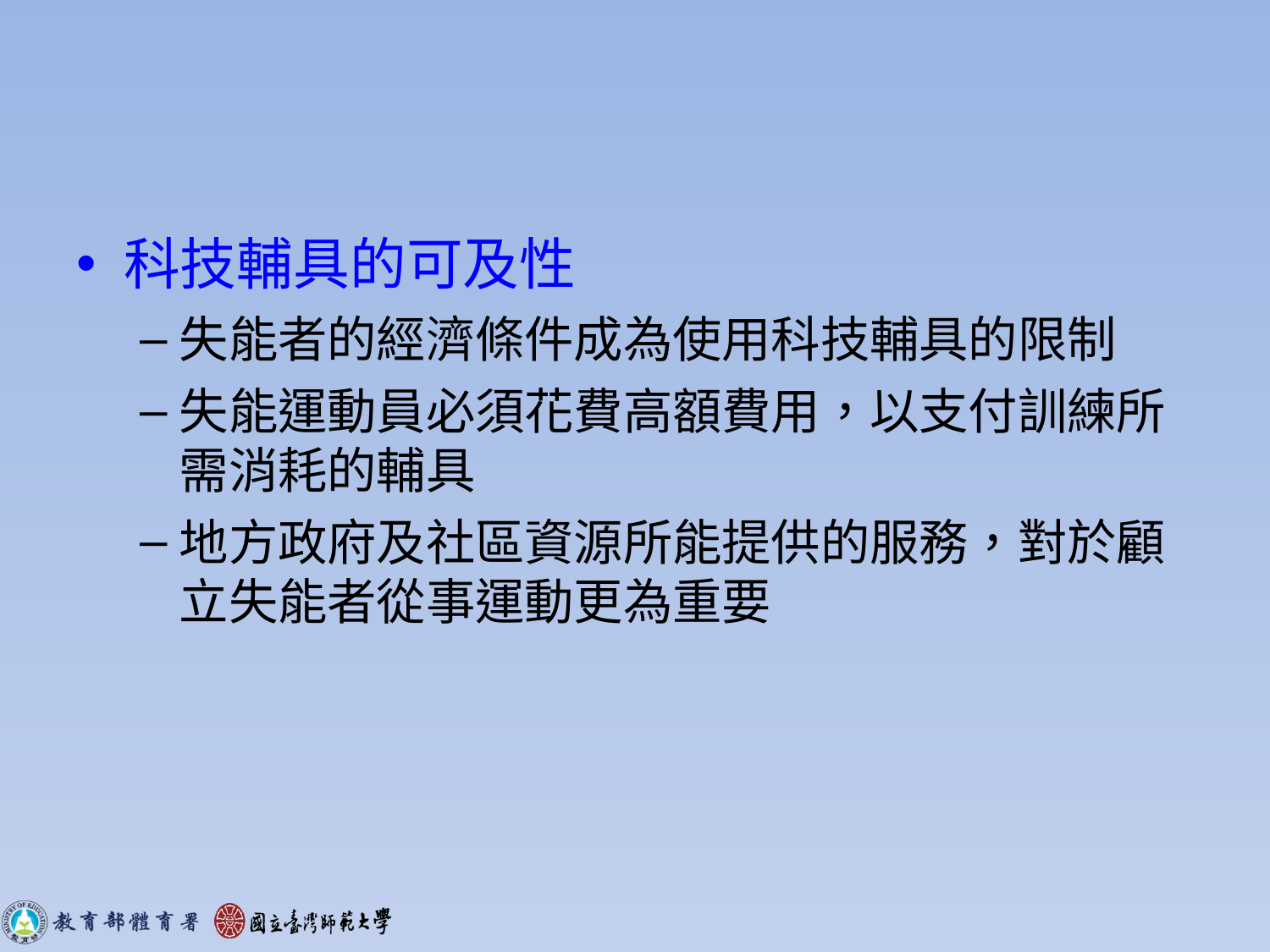

#
科技輔具的可及性
失能者的經濟條件成為使用科技輔具的限制
失能運動員必須花費高額費用，以支付訓練所需消耗的輔具
地方政府及社區資源所能提供的服務，對於顧立失能者從事運動更為重要